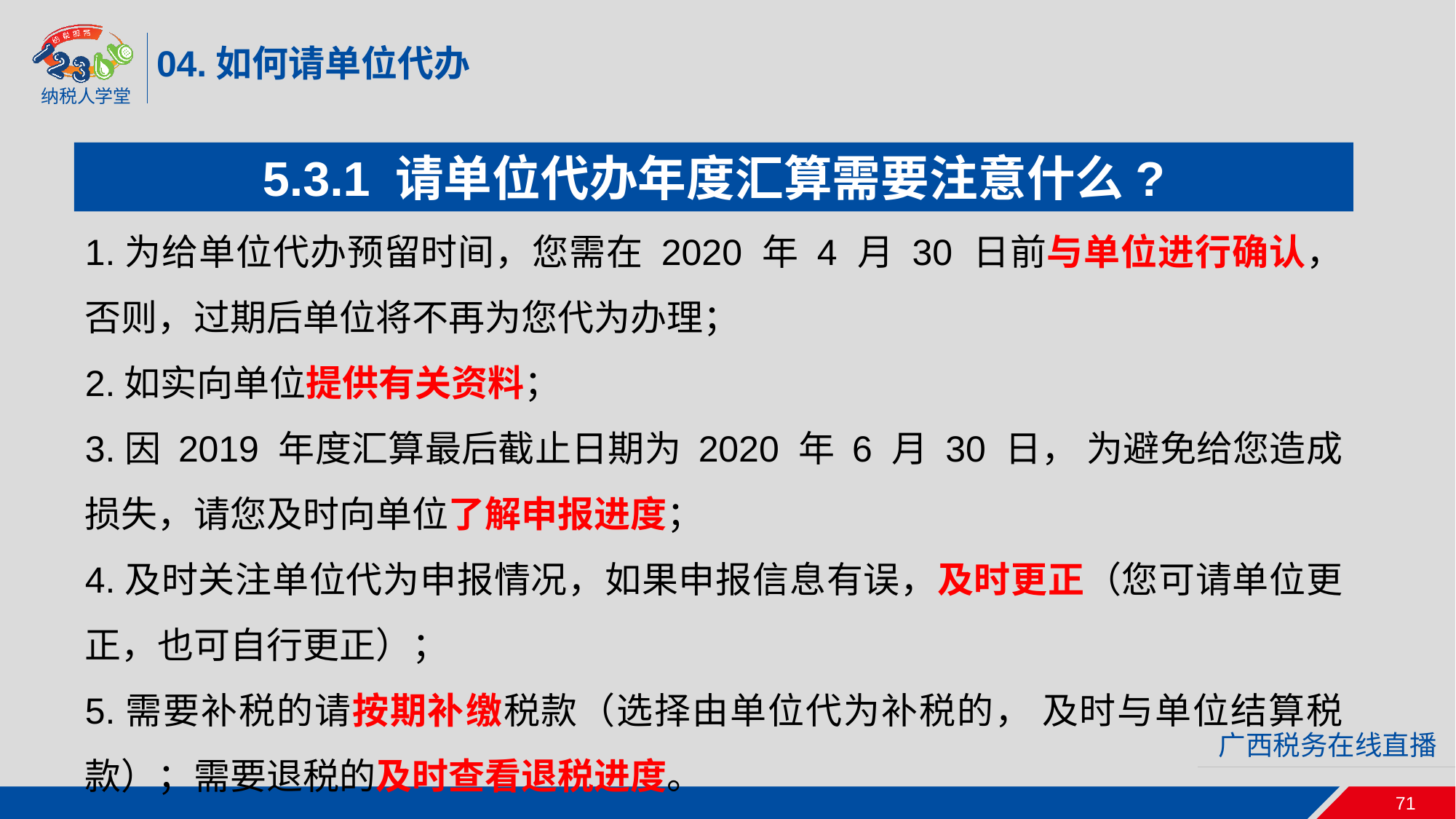

04.如何请单位代办
5.3.1 请单位代办年度汇算需要注意什么?
1.为给单位代办预留时间，您需在 2020 年 4 月 30 日前与单位进行确认，否则，过期后单位将不再为您代为办理；
2.如实向单位提供有关资料；
3.因 2019 年度汇算最后截止日期为 2020 年 6 月 30 日， 为避免给您造成损失，请您及时向单位了解申报进度；
4.及时关注单位代为申报情况，如果申报信息有误，及时更正（您可请单位更正，也可自行更正）；
5.需要补税的请按期补缴税款（选择由单位代为补税的， 及时与单位结算税款）；需要退税的及时查看退税进度。